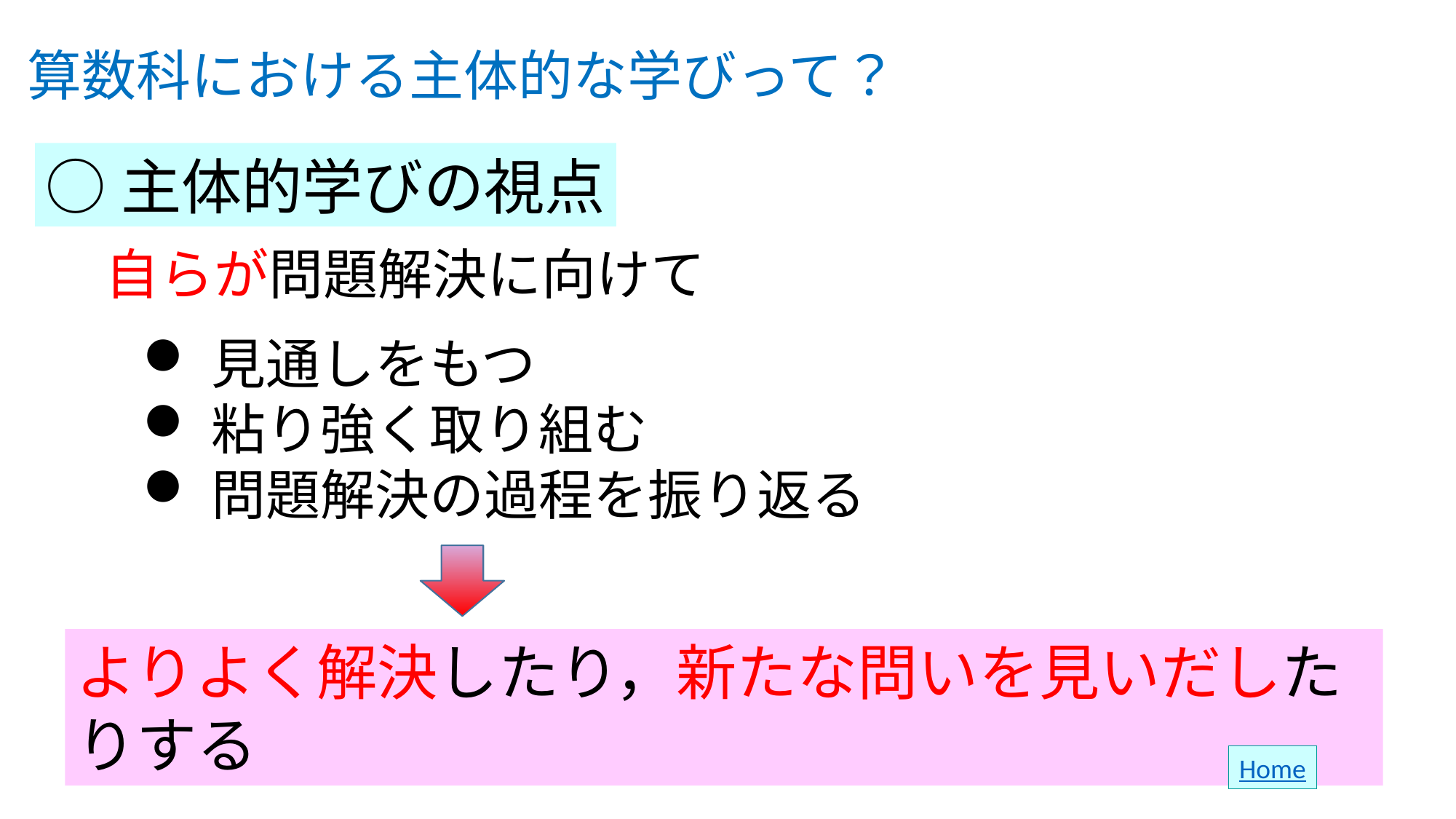

# 算数科における主体的な学びって？
○主体的学びの視点
自らが問題解決に向けて
見通しをもつ
粘り強く取り組む
問題解決の過程を振り返る

よりよく解決したり，新たな問いを見いだしたりする
Home